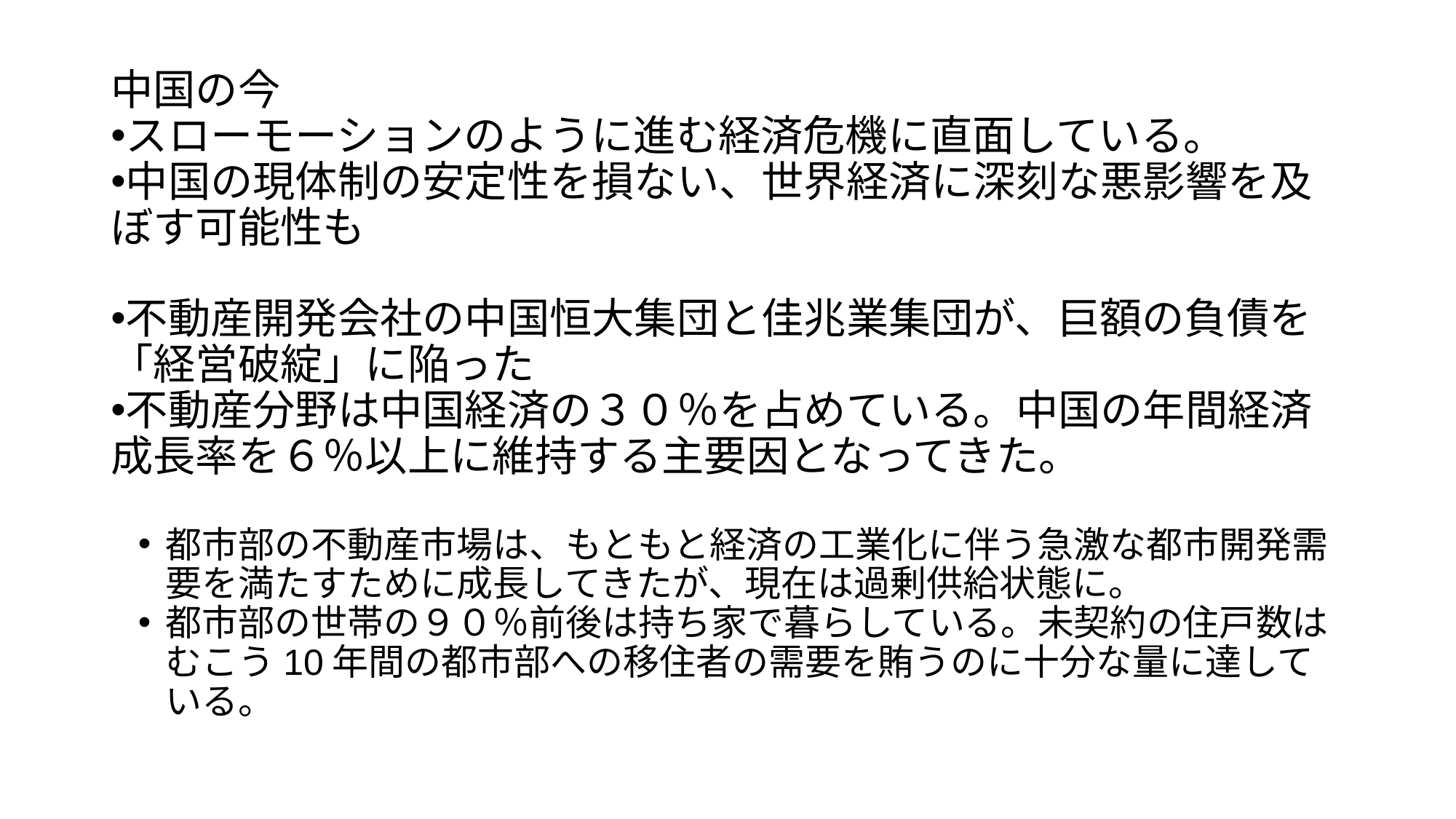

中国の今
スローモーションのように進む経済危機に直面している。
中国の現体制の安定性を損ない、世界経済に深刻な悪影響を及ぼす可能性も

不動産開発会社の中国恒大集団と佳兆業集団が、巨額の負債を「経営破綻」に陥った
不動産分野は中国経済の３０％を占めている。中国の年間経済成長率を６％以上に維持する主要因となってきた。

都市部の不動産市場は、もともと経済の工業化に伴う急激な都市開発需要を満たすために成長してきたが、現在は過剰供給状態に。
都市部の世帯の９０％前後は持ち家で暮らしている。未契約の住戸数はむこう10年間の都市部への移住者の需要を賄うのに十分な量に達している。